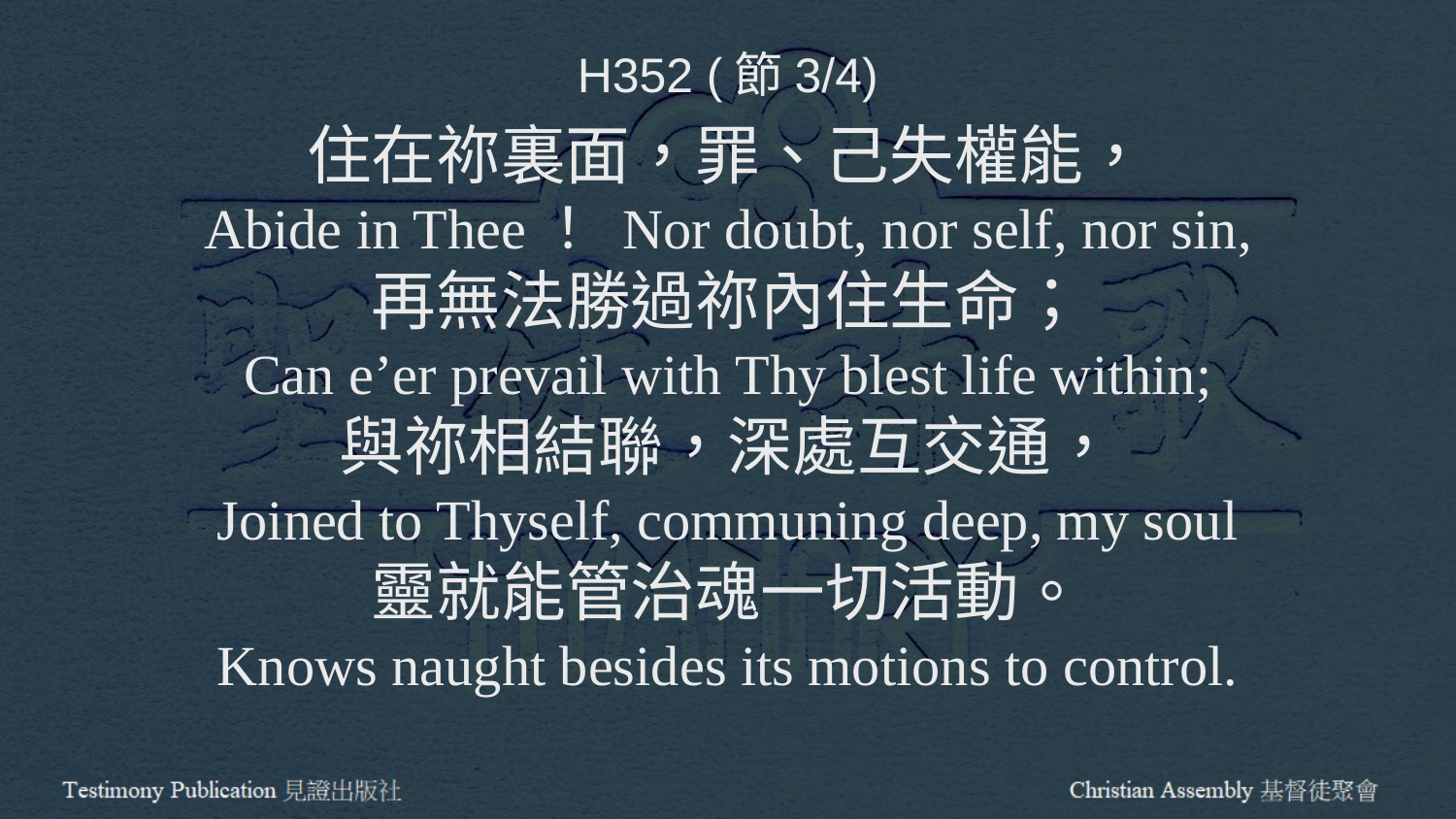

H352 (節3/4)
住在祢裏面，罪、己失權能，
Abide in Thee！ Nor doubt, nor self, nor sin,
再無法勝過祢內住生命；
Can e’er prevail with Thy blest life within;
與祢相結聯，深處互交通，
Joined to Thyself, communing deep, my soul
靈就能管治魂一切活動。
Knows naught besides its motions to control.